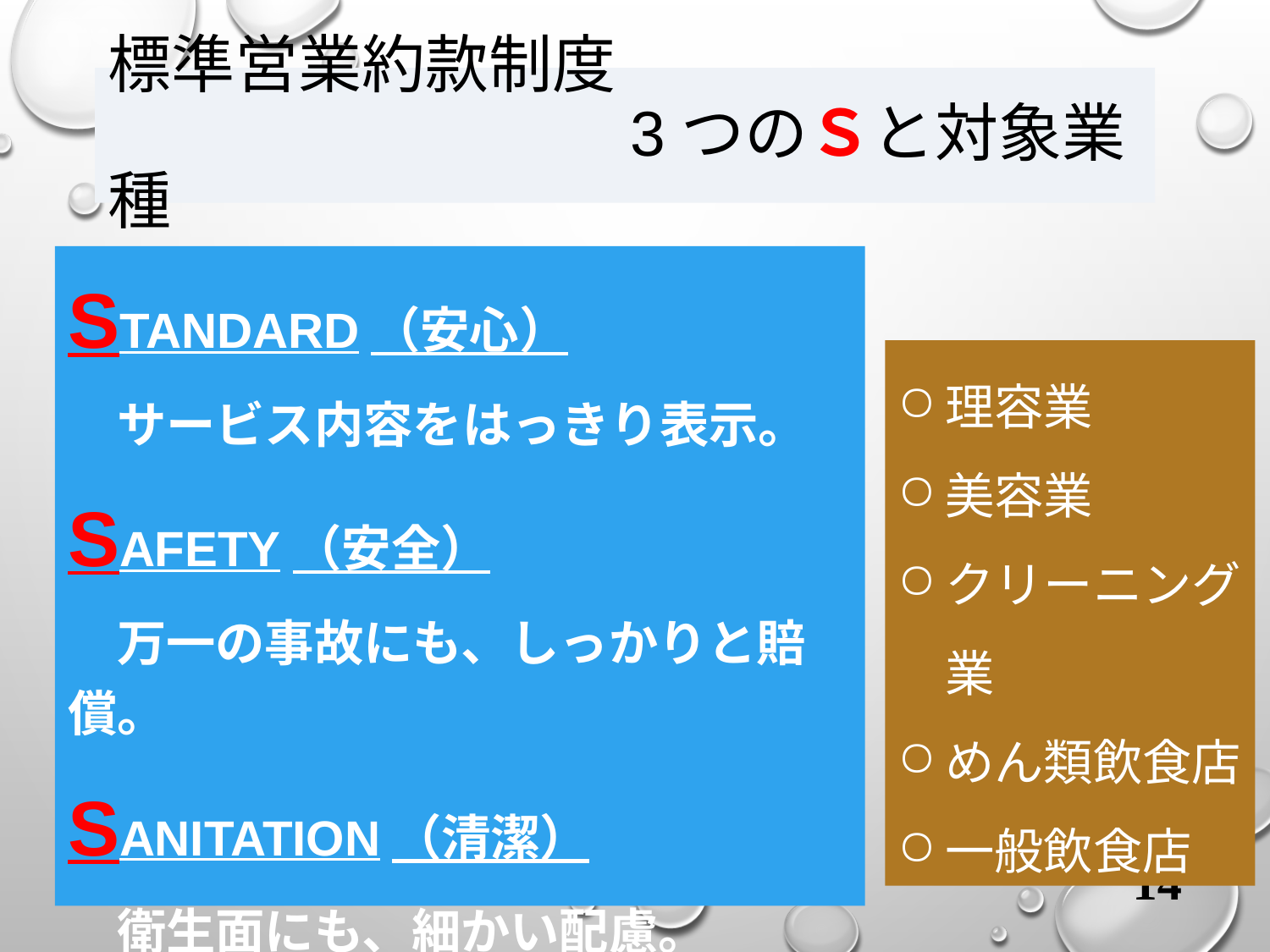

# 標準営業約款制度 　　　　　　　　3つのＳと対象業種
Standard（安心）
　サービス内容をはっきり表示。
Safety（安全）
　万一の事故にも、しっかりと賠償。
Sanitation（清潔）
　衛生面にも、細かい配慮。

理容業
美容業
クリーニング業
めん類飲食店
一般飲食店
14